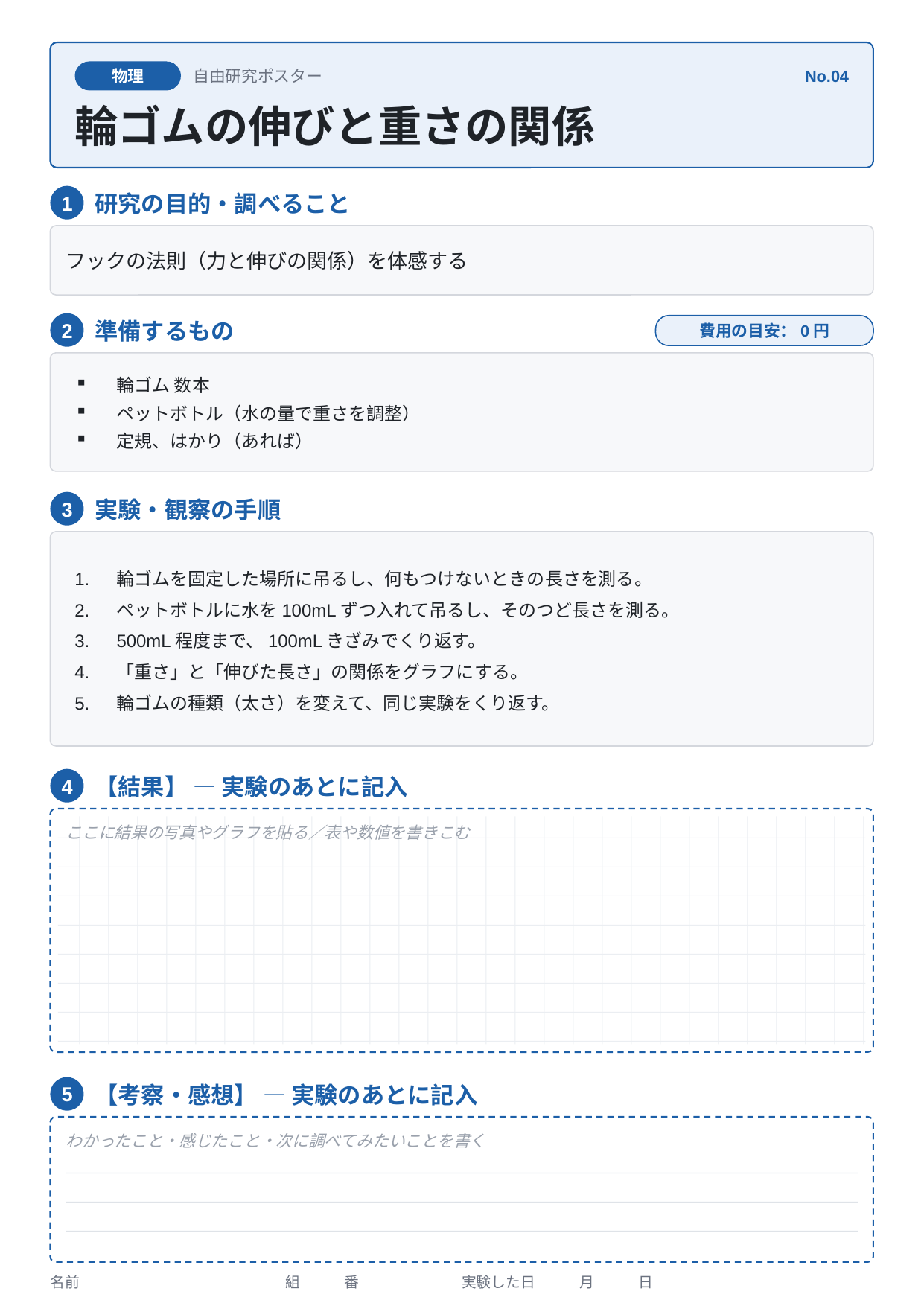

物理
自由研究ポスター
No.04
輪ゴムの伸びと重さの関係
研究の目的・調べること

1

フックの法則（力と伸びの関係）を体感する
準備するもの

2

費用の目安：0円

輪ゴム 数本
ペットボトル（水の量で重さを調整）
定規、はかり（あれば）
実験・観察の手順

3

輪ゴムを固定した場所に吊るし、何もつけないときの長さを測る。
ペットボトルに水を100mLずつ入れて吊るし、そのつど長さを測る。
500mL程度まで、100mLきざみでくり返す。
「重さ」と「伸びた長さ」の関係をグラフにする。
輪ゴムの種類（太さ）を変えて、同じ実験をくり返す。
【結果】 — 実験のあとに記入

4

ここに結果の写真やグラフを貼る／表や数値を書きこむ

【考察・感想】 — 実験のあとに記入

5

わかったこと・感じたこと・次に調べてみたいことを書く

名前　　　　　　　　　　　　　　組　　　番　　　　　　　実験した日　　　月　　　日